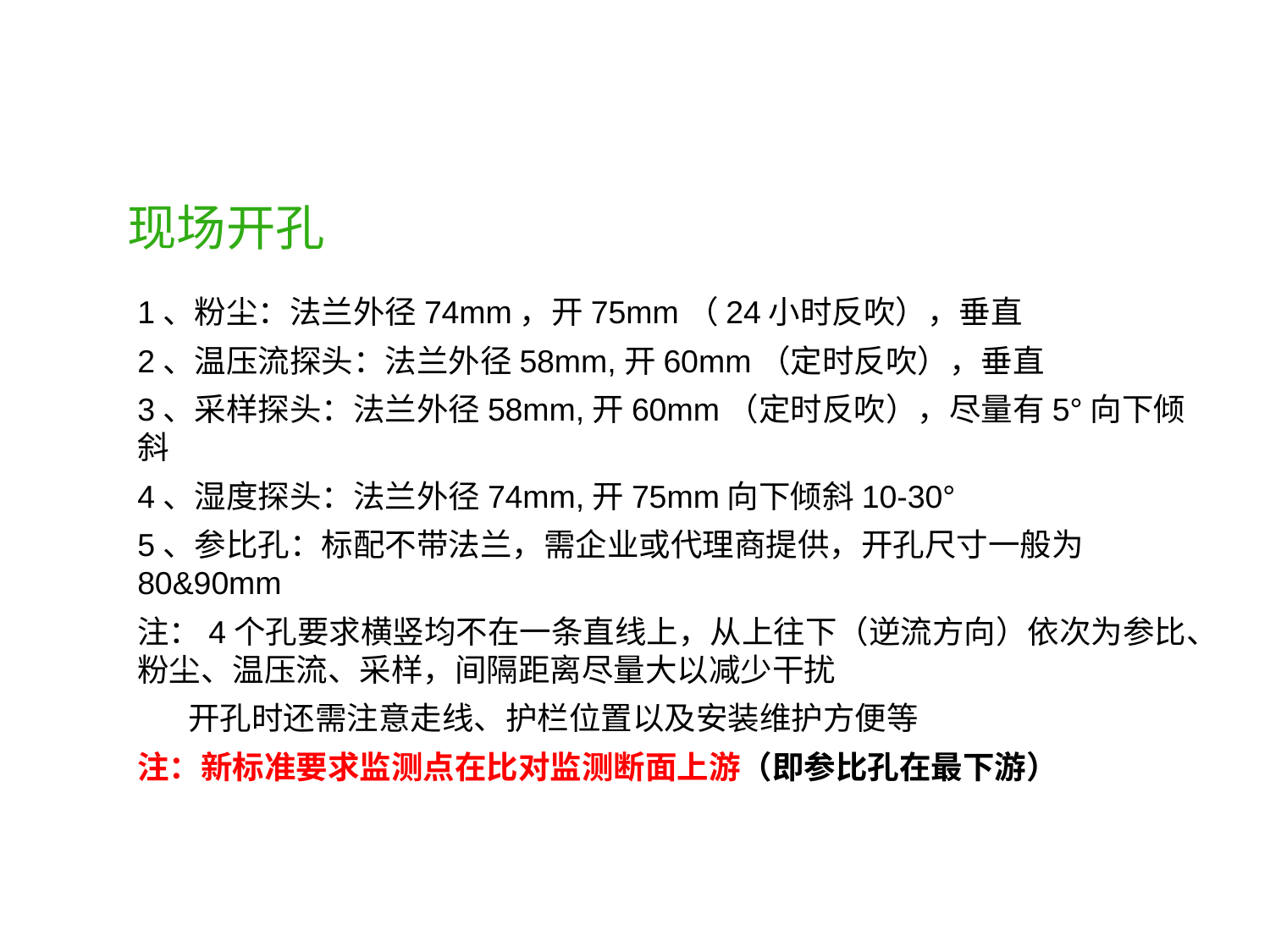

# 现场开孔
1、粉尘：法兰外径74mm，开75mm（24小时反吹），垂直
2、温压流探头：法兰外径58mm,开60mm（定时反吹），垂直
3、采样探头：法兰外径58mm,开60mm（定时反吹），尽量有5°向下倾斜
4、湿度探头：法兰外径74mm,开75mm向下倾斜10-30°
5、参比孔：标配不带法兰，需企业或代理商提供，开孔尺寸一般为80&90mm
注：4个孔要求横竖均不在一条直线上，从上往下（逆流方向）依次为参比、粉尘、温压流、采样，间隔距离尽量大以减少干扰
      开孔时还需注意走线、护栏位置以及安装维护方便等
注：新标准要求监测点在比对监测断面上游（即参比孔在最下游）